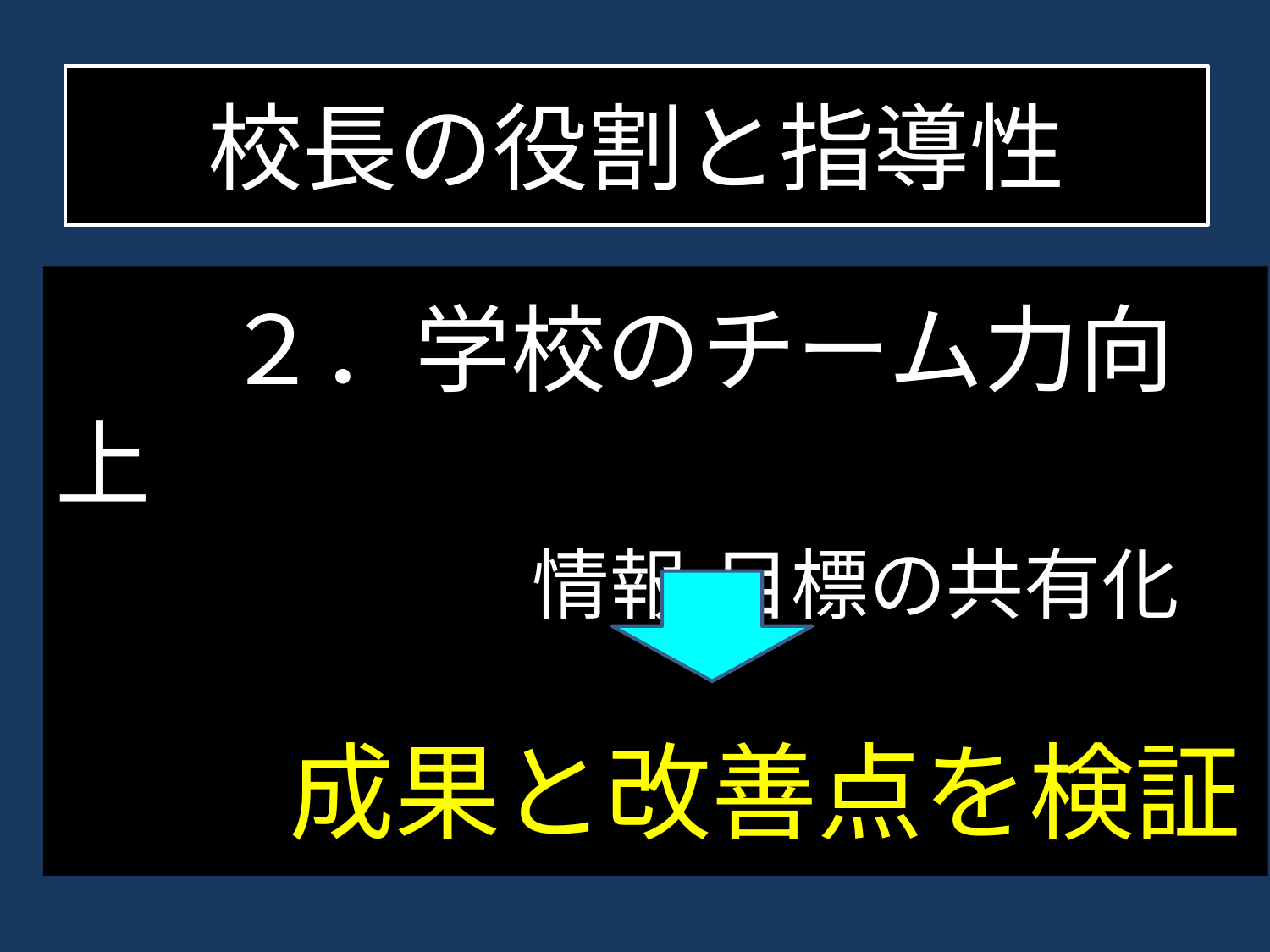

# 校長の役割と指導性
　　２．学校のチーム力向上
　　　　　情報・目標の共有化

　　　成果と改善点を検証